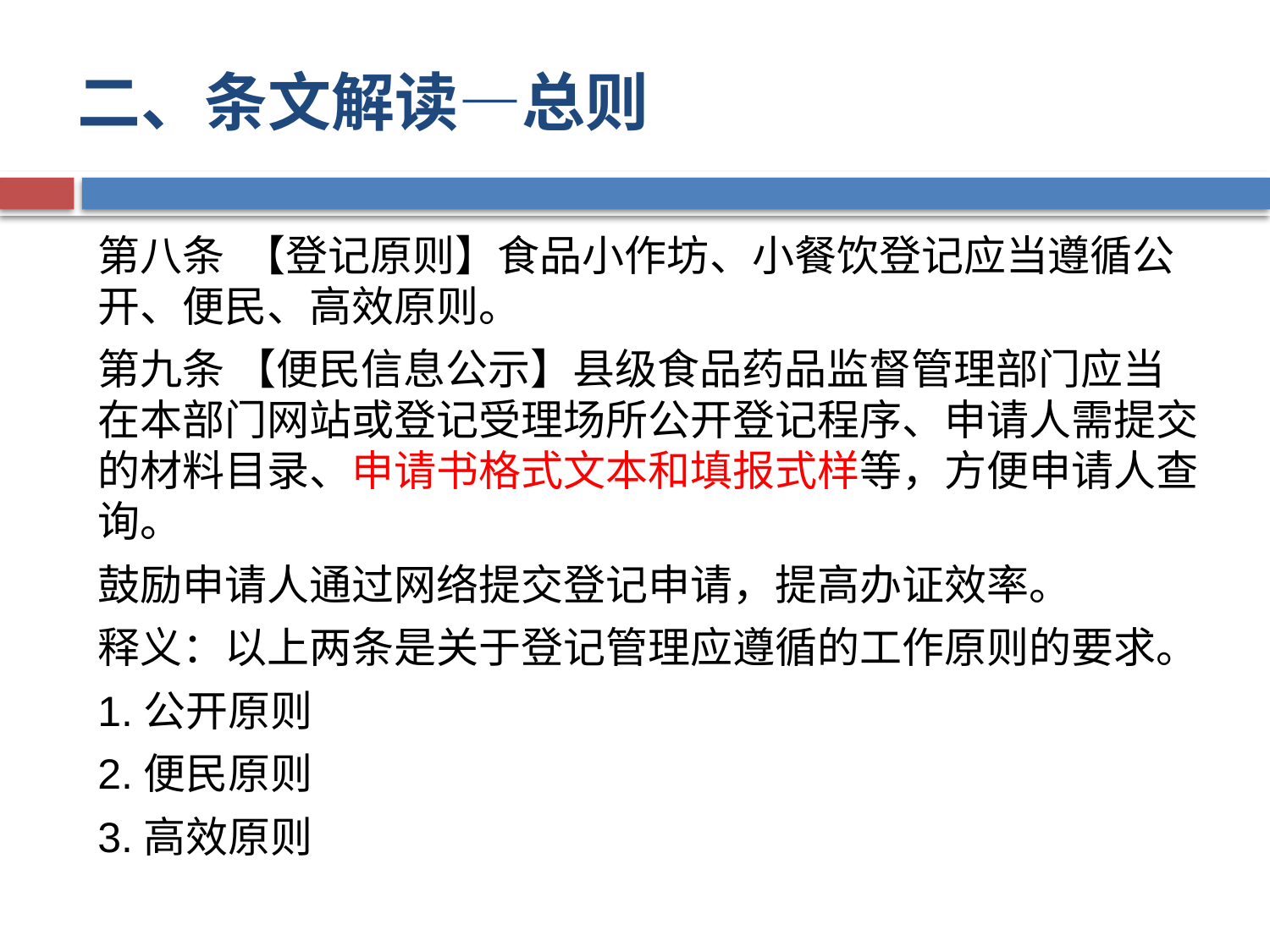

# 二、条文解读—总则
第八条  【登记原则】食品小作坊、小餐饮登记应当遵循公开、便民、高效原则。
第九条 【便民信息公示】县级食品药品监督管理部门应当在本部门网站或登记受理场所公开登记程序、申请人需提交的材料目录、申请书格式文本和填报式样等，方便申请人查询。
鼓励申请人通过网络提交登记申请，提高办证效率。
释义：以上两条是关于登记管理应遵循的工作原则的要求。
1.公开原则
2.便民原则
3.高效原则